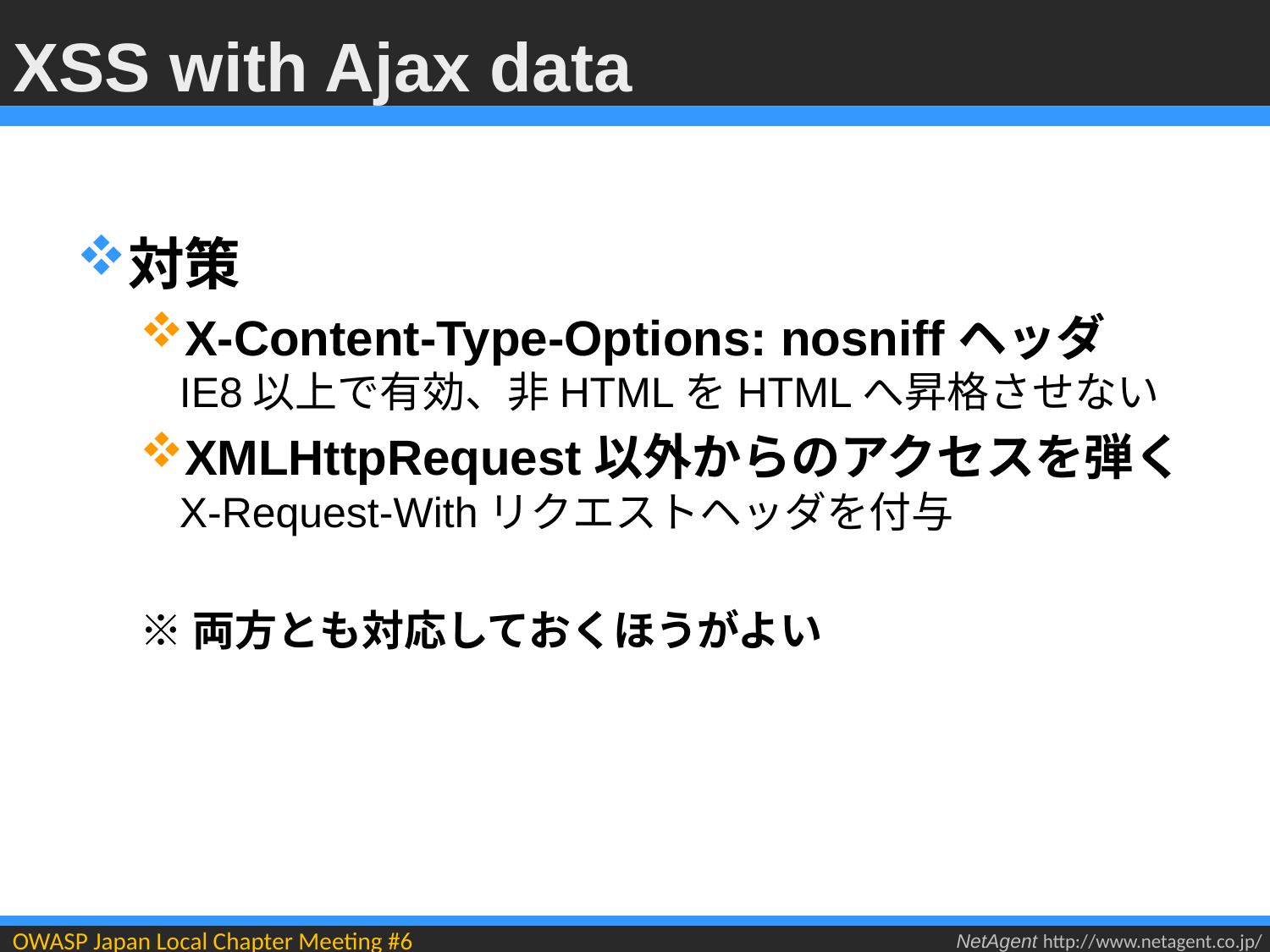

# XSS with Ajax data
対策
X-Content-Type-Options: nosniffヘッダ
IE8以上で有効、非HTMLをHTMLへ昇格させない
XMLHttpRequest以外からのアクセスを弾く
X-Request-Withリクエストヘッダを付与

※両方とも対応しておくほうがよい